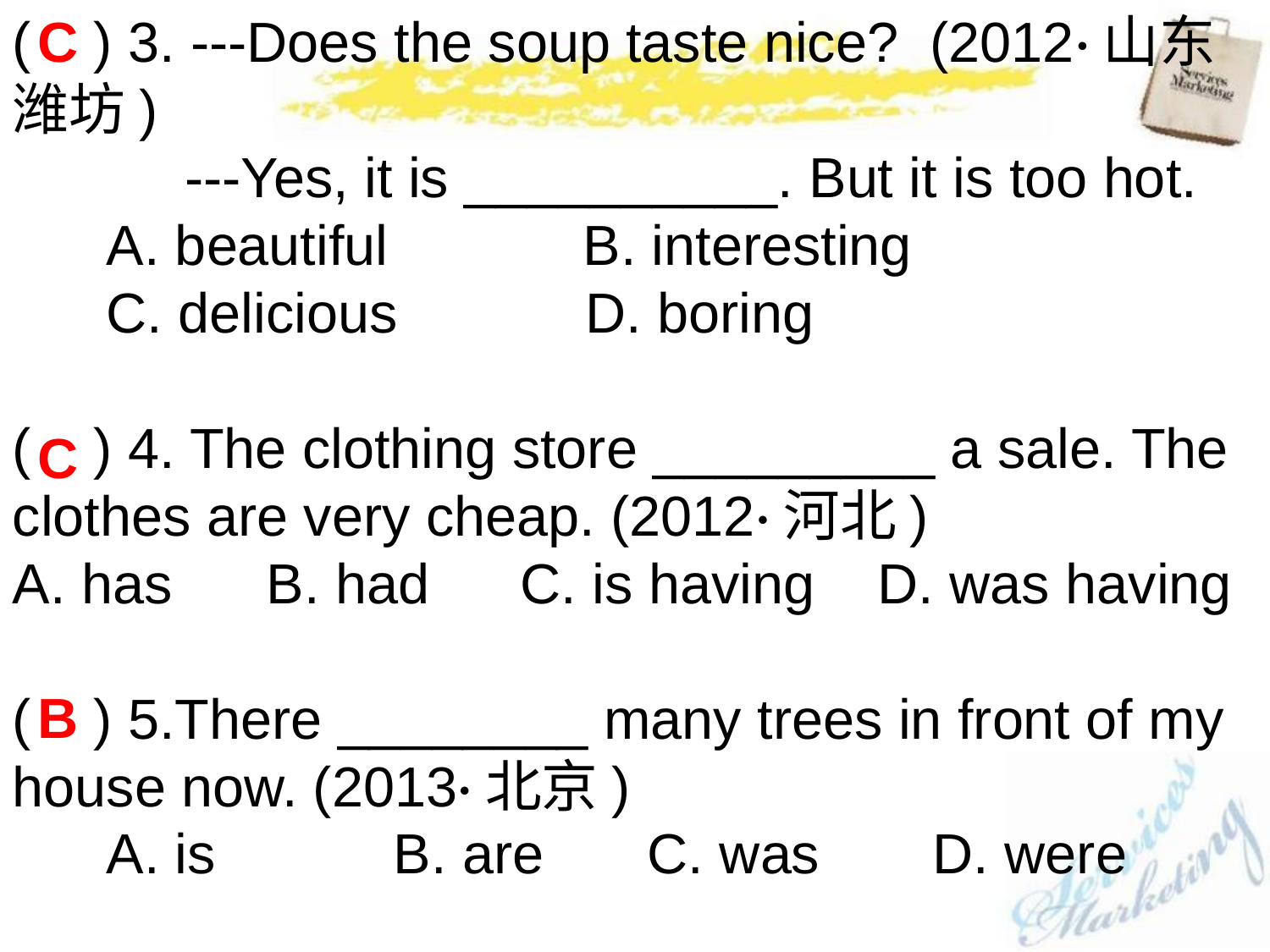

C
(    ) 3. ---Does the soup taste nice?  (2012·山东潍坊)
           ---Yes, it is __________. But it is too hot.
      A. beautiful		    B. interesting
      C. delicious            D. boring

(    ) 4. The clothing store _________ a sale. The clothes are very cheap. (2012·河北)
A. has	B. had	C. is having    D. was having

(    ) 5.There ________ many trees in front of my house now. (2013·北京)
      A. is		B. are	C. was	  D. were
C
B